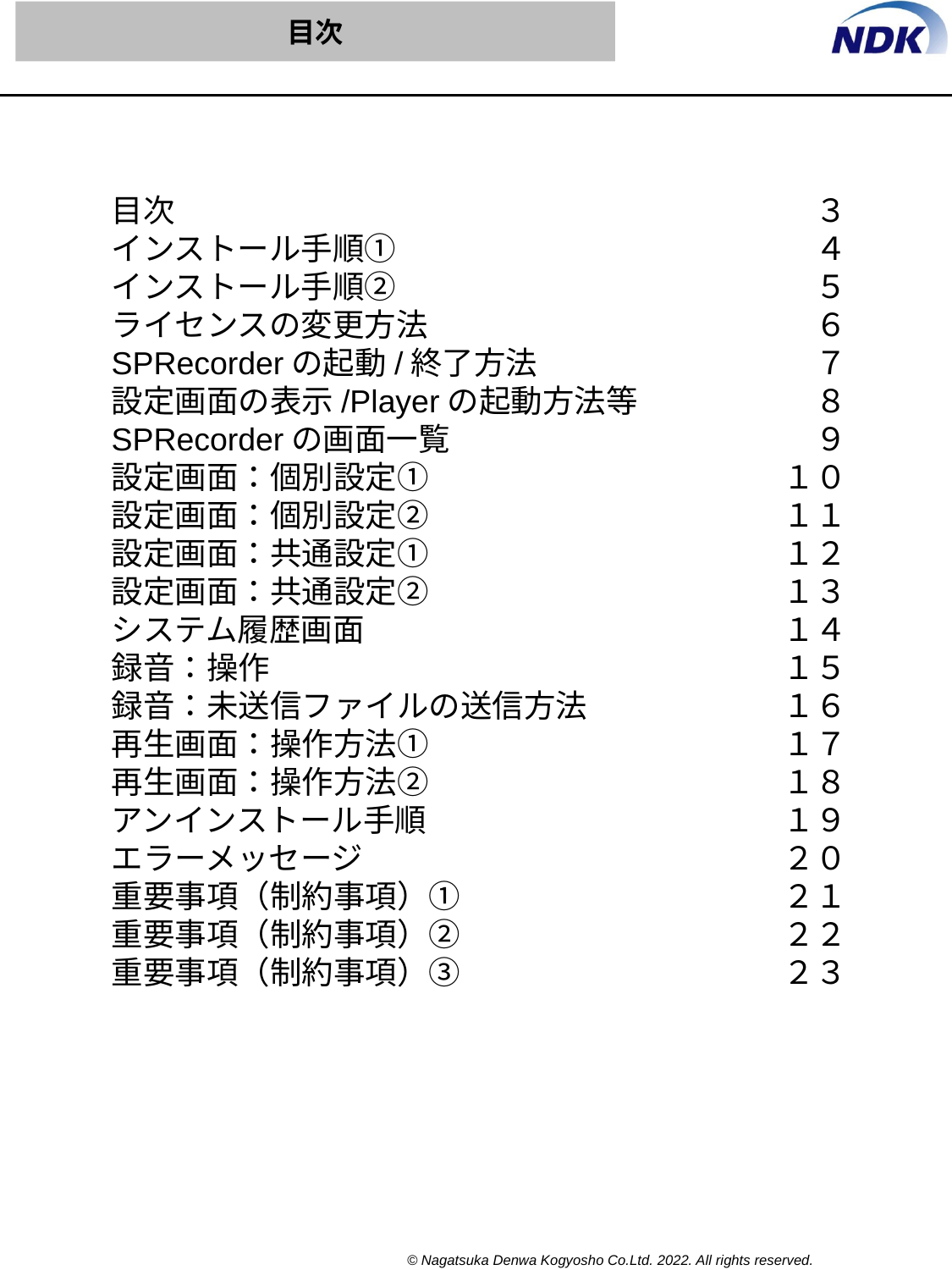

目次
目次 	 ３
インストール手順① 	 ４
インストール手順② 	 ５
ライセンスの変更方法	 ６
SPRecorderの起動/終了方法	 ７
設定画面の表示/Playerの起動方法等	 ８
SPRecorderの画面一覧	 ９
設定画面：個別設定①	 １０
設定画面：個別設定②	 １１
設定画面：共通設定① 	 １２
設定画面：共通設定② 	 １３
システム履歴画面	 １４
録音：操作	 １５
録音：未送信ファイルの送信方法	 １６
再生画面：操作方法① 	 １７
再生画面：操作方法② 	 １８
アンインストール手順	 １９
エラーメッセージ	 ２０
重要事項（制約事項）① 	 ２１
重要事項（制約事項）② 	 ２２
重要事項（制約事項）③ 	 ２３